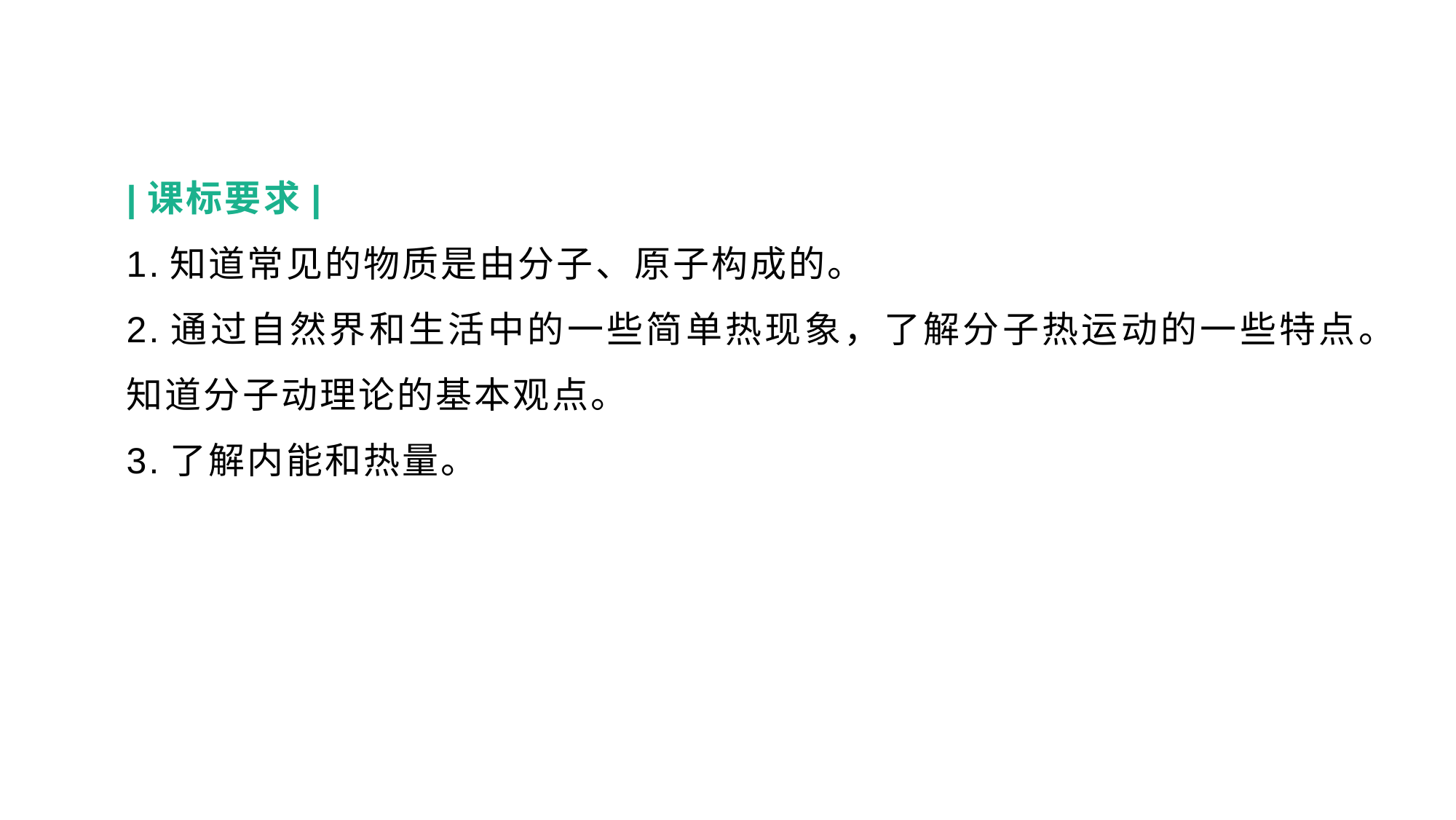

|课标要求|
1.知道常见的物质是由分子、原子构成的。
2.通过自然界和生活中的一些简单热现象，了解分子热运动的一些特点。知道分子动理论的基本观点。
3.了解内能和热量。
思维导图 构建体系